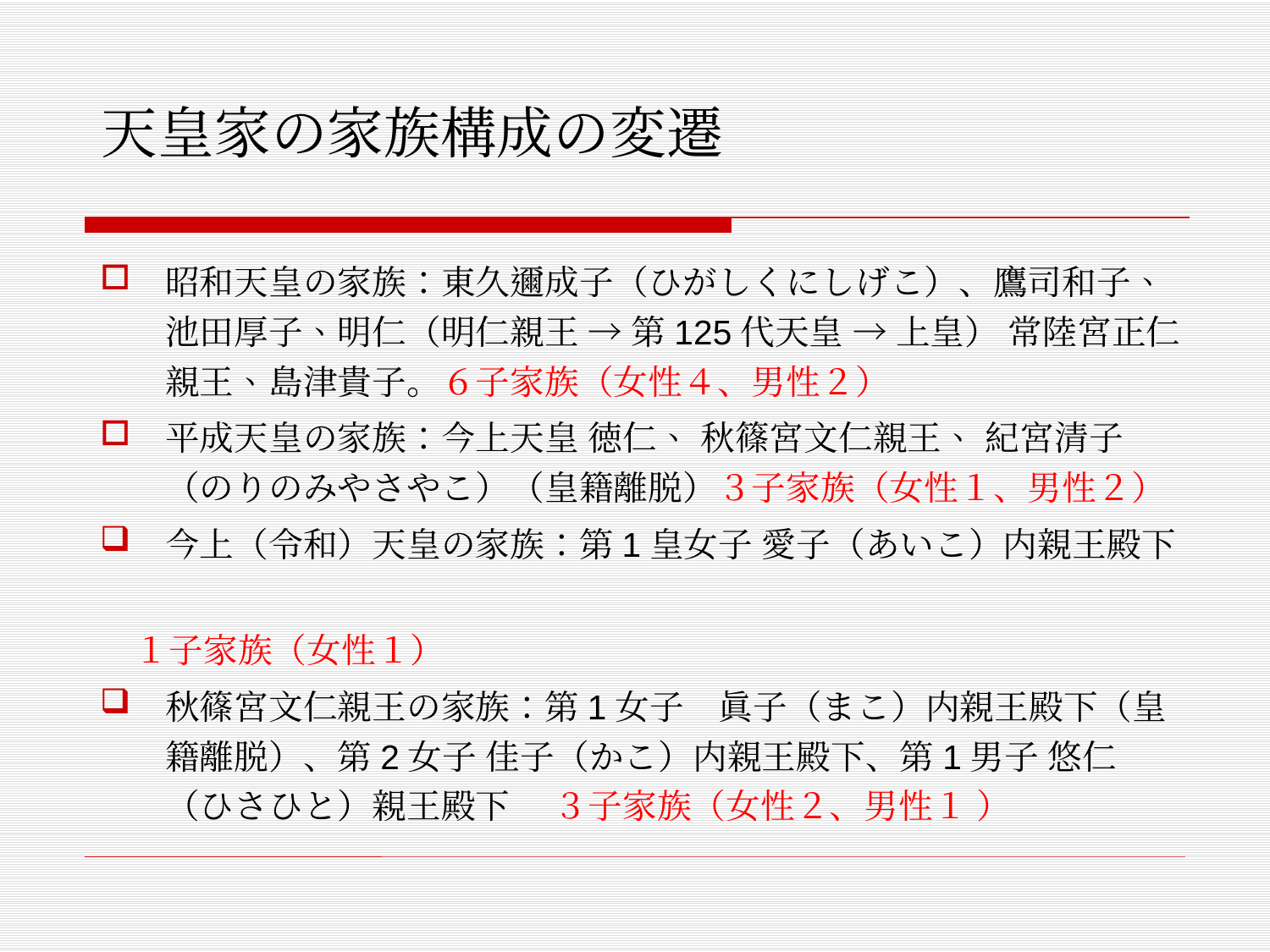

# 天皇家の家族構成の変遷
昭和天皇の家族：東久邇成子（ひがしくにしげこ）、鷹司和子、池田厚子、明仁（明仁親王 → 第125代天皇 → 上皇） 常陸宮正仁親王、島津貴子。６子家族（女性４、男性２）
平成天皇の家族：今上天皇 徳仁、 秋篠宮文仁親王、 紀宮清子（のりのみやさやこ）（皇籍離脱）３子家族（女性１、男性２）
今上（令和）天皇の家族：第1皇女子 愛子（あいこ）内親王殿下
　１子家族（女性１）
秋篠宮文仁親王の家族：第1女子　眞子（まこ）内親王殿下（皇籍離脱）、第2女子 佳子（かこ）内親王殿下、第1男子 悠仁（ひさひと）親王殿下　 ３子家族（女性２、男性１ ）